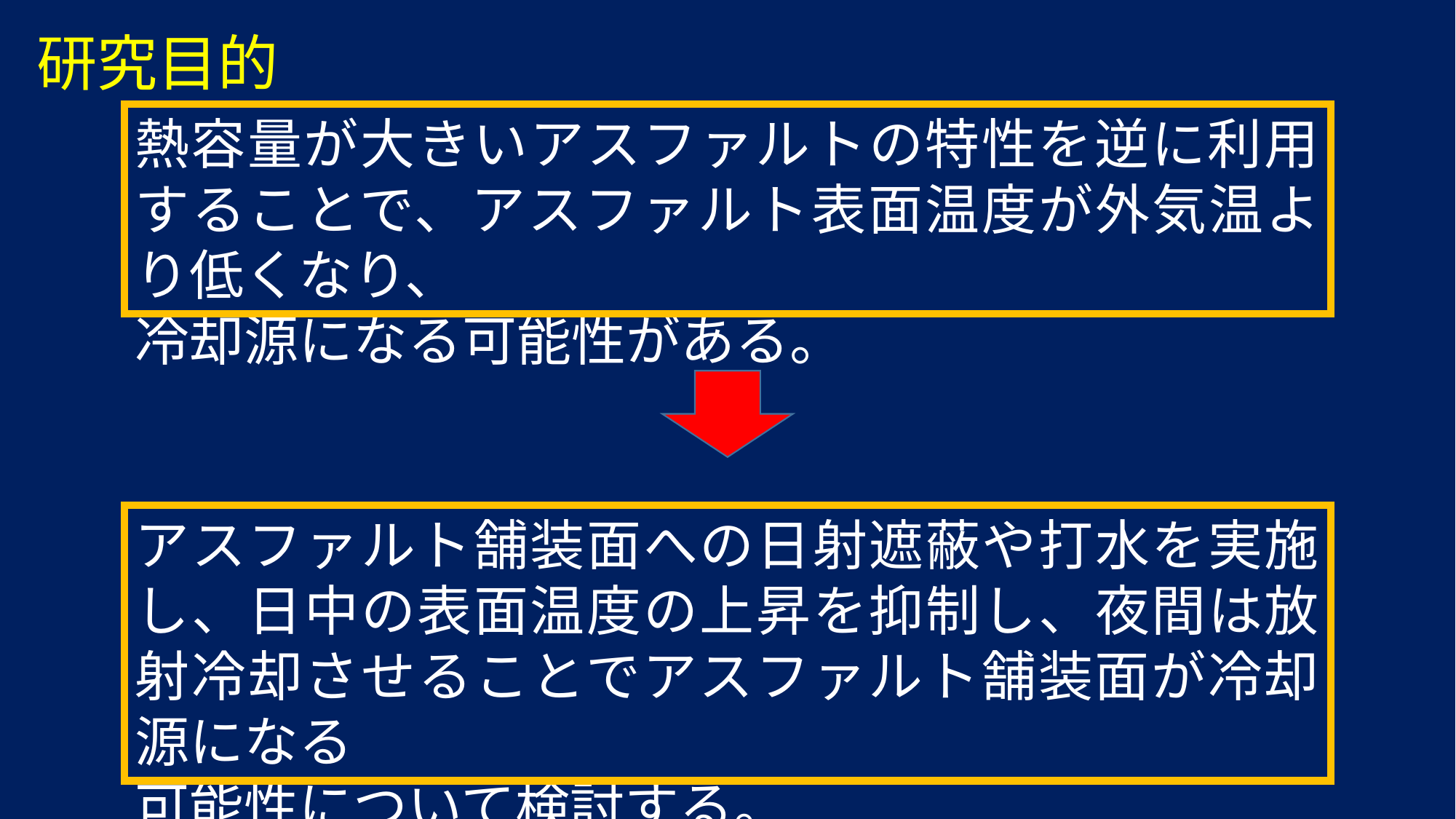

研究目的
熱容量が大きいアスファルトの特性を逆に利用することで、アスファルト表面温度が外気温より低くなり、
冷却源になる可能性がある。

アスファルト舗装面への日射遮蔽や打水を実施し、日中の表面温度の上昇を抑制し、夜間は放射冷却させることでアスファルト舗装面が冷却源になる
可能性について検討する。